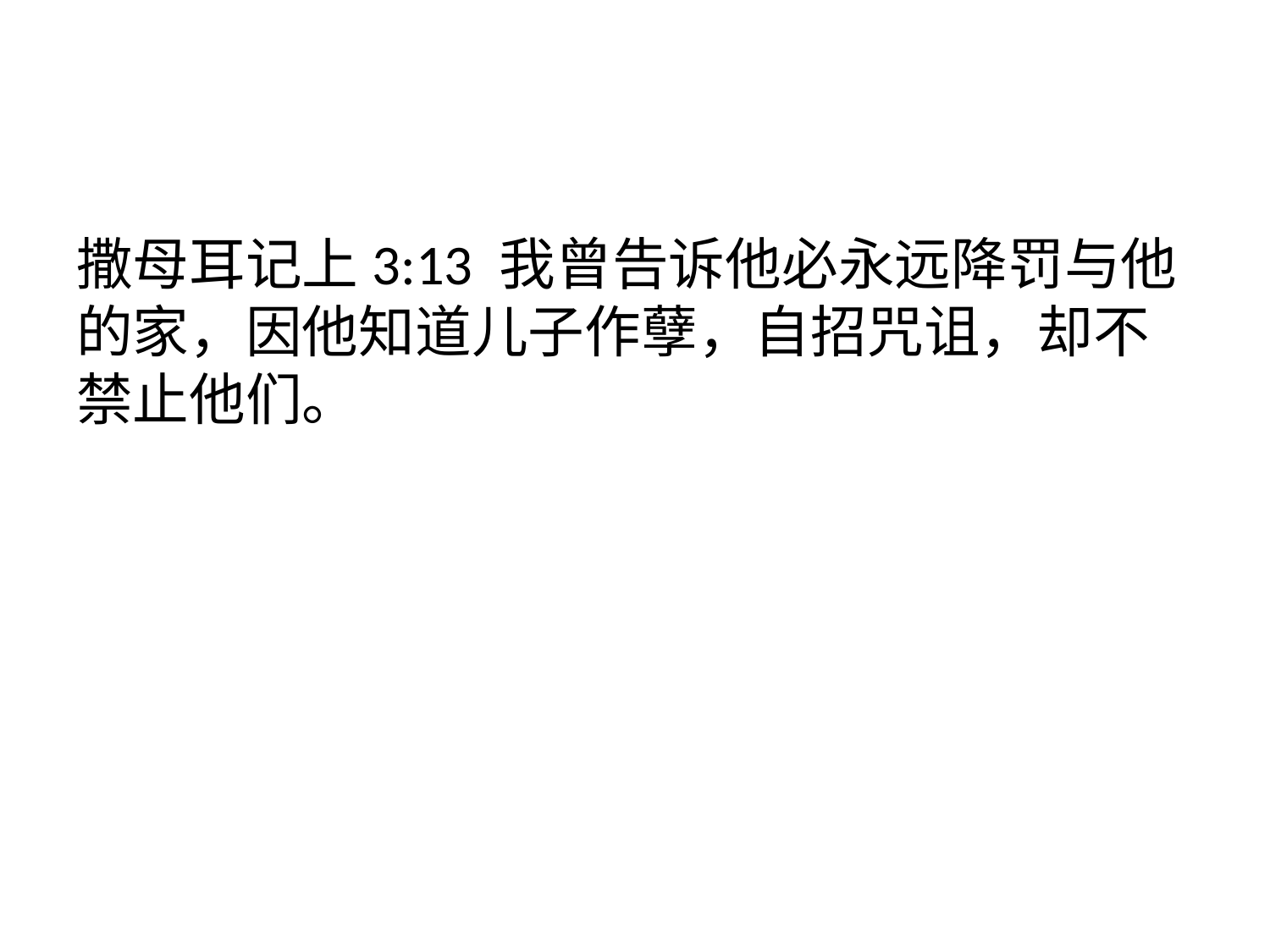

#
撒母耳记上3:13 我曾告诉他必永远降罚与他的家，因他知道儿子作孽，自招咒诅，却不禁止他们。